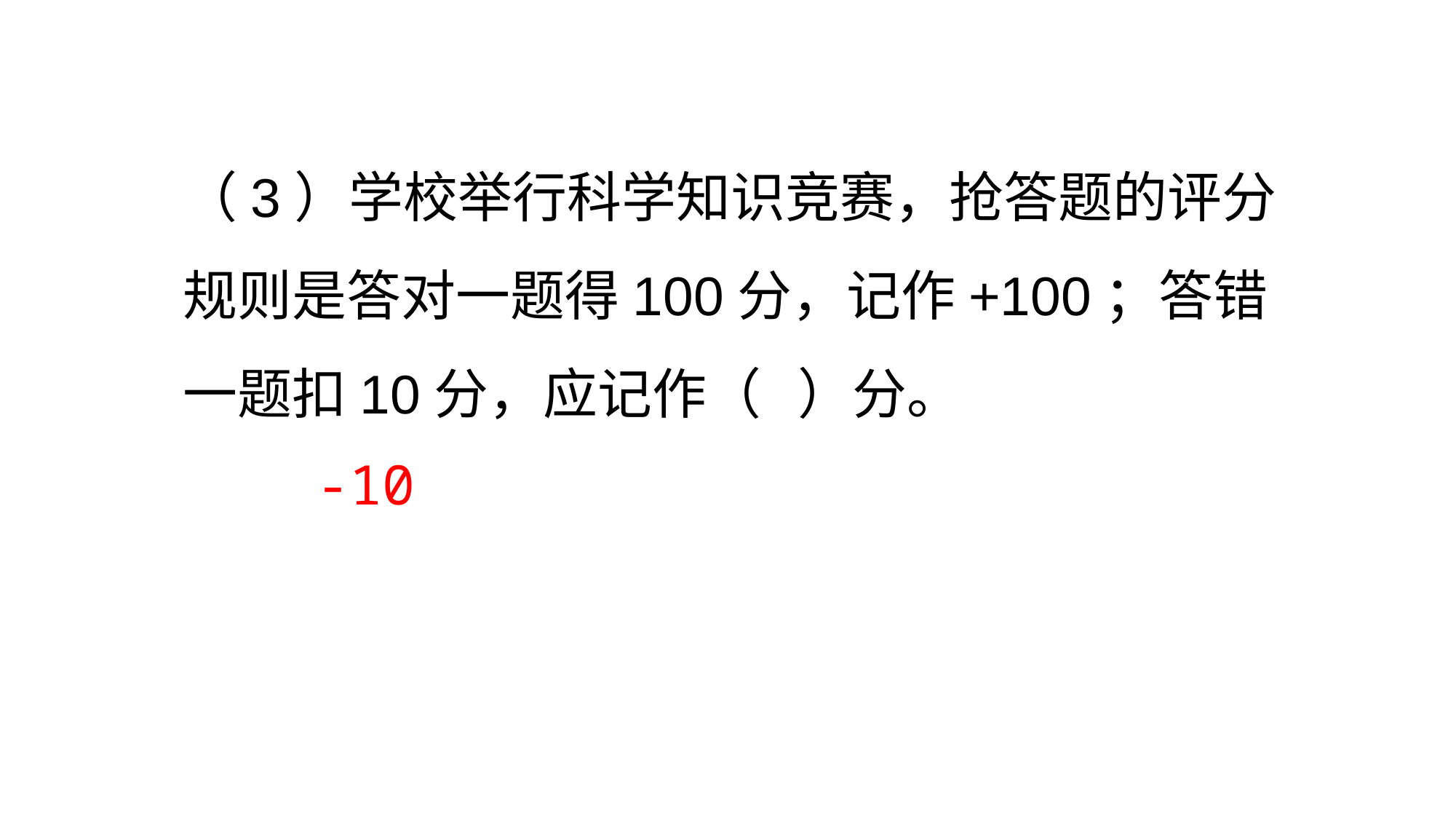

（3）学校举行科学知识竞赛，抢答题的评分规则是答对一题得100分，记作+100；答错一题扣10分，应记作（   ）分。
-10